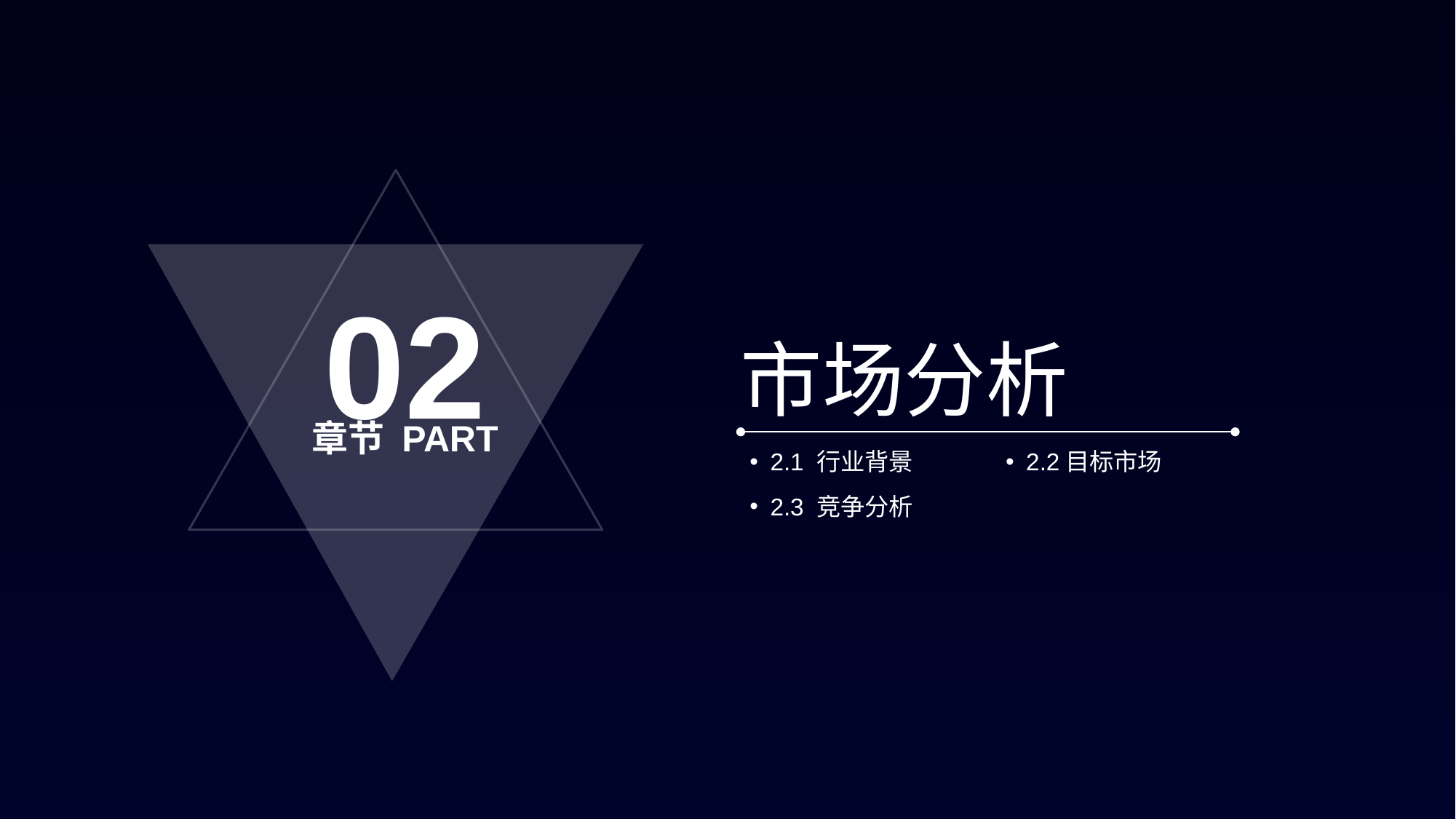

02
章节 PART
市场分析
2.1 行业背景
2.2目标市场
2.3 竞争分析